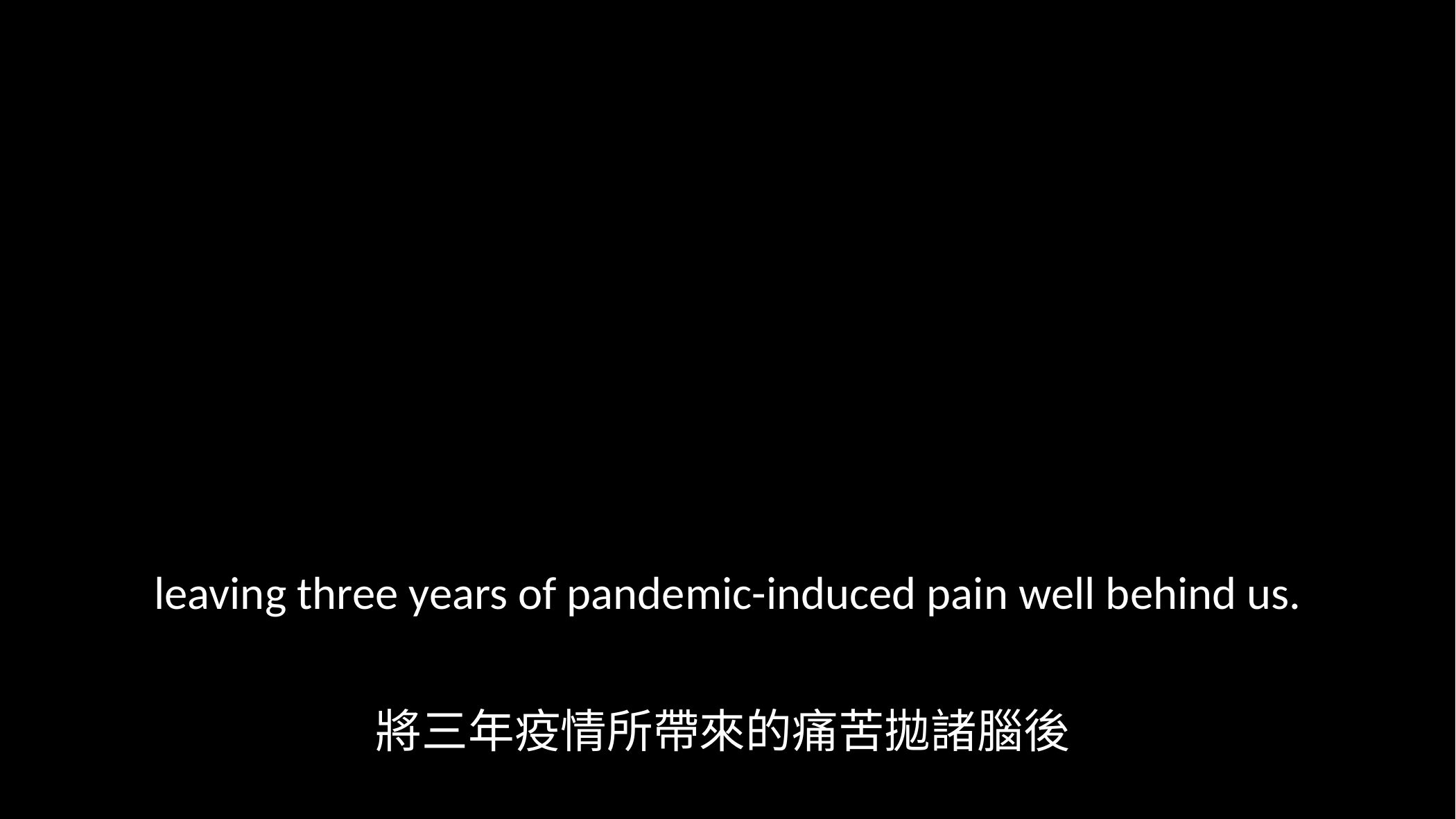

leaving three years of pandemic-induced pain well behind us.

將三年疫情所帶來的痛苦拋諸腦後